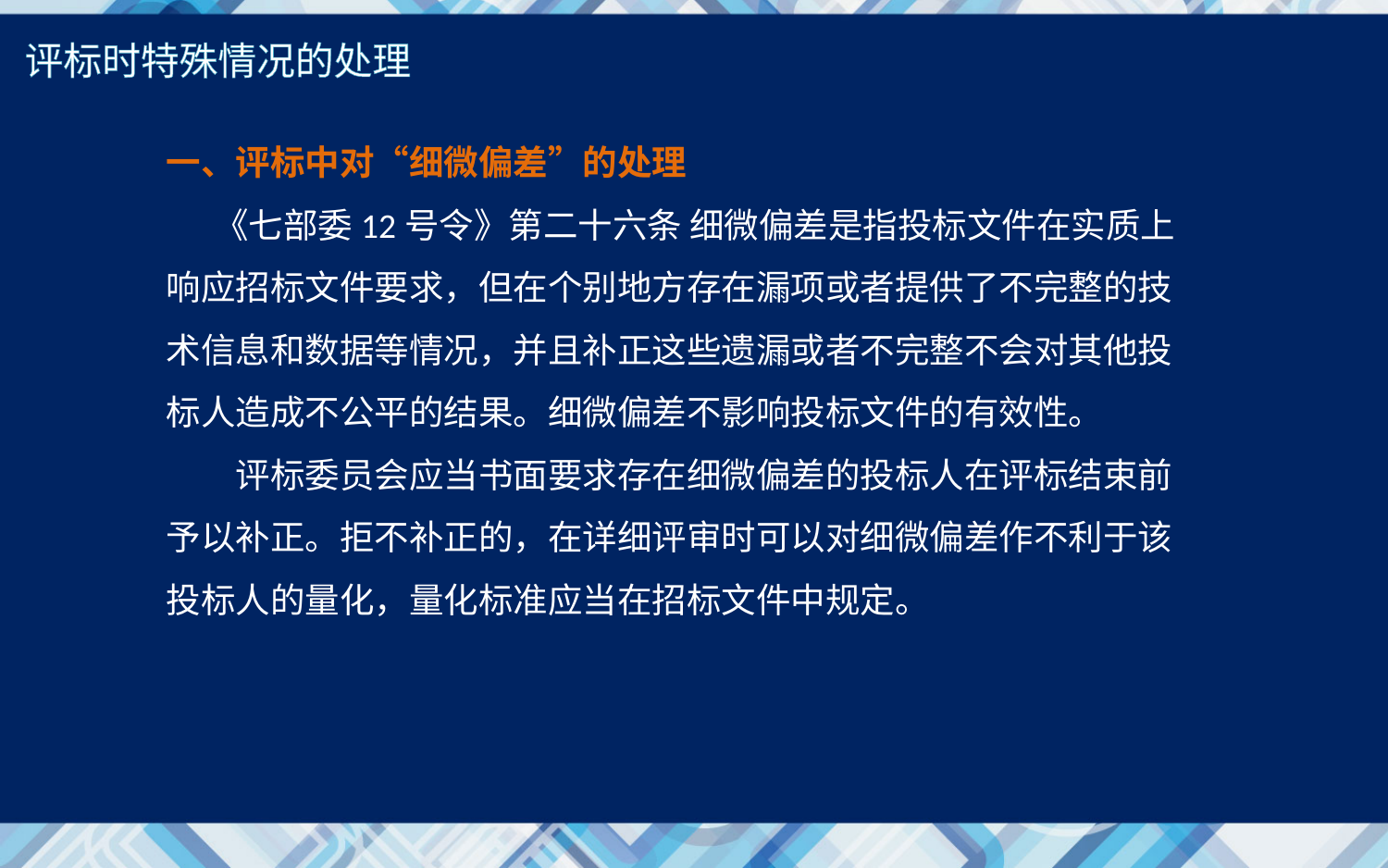

评标时特殊情况的处理
一、评标中对“细微偏差”的处理
     《七部委12号令》第二十六条 细微偏差是指投标文件在实质上响应招标文件要求，但在个别地方存在漏项或者提供了不完整的技术信息和数据等情况，并且补正这些遗漏或者不完整不会对其他投标人造成不公平的结果。细微偏差不影响投标文件的有效性。
　　评标委员会应当书面要求存在细微偏差的投标人在评标结束前予以补正。拒不补正的，在详细评审时可以对细微偏差作不利于该投标人的量化，量化标准应当在招标文件中规定。